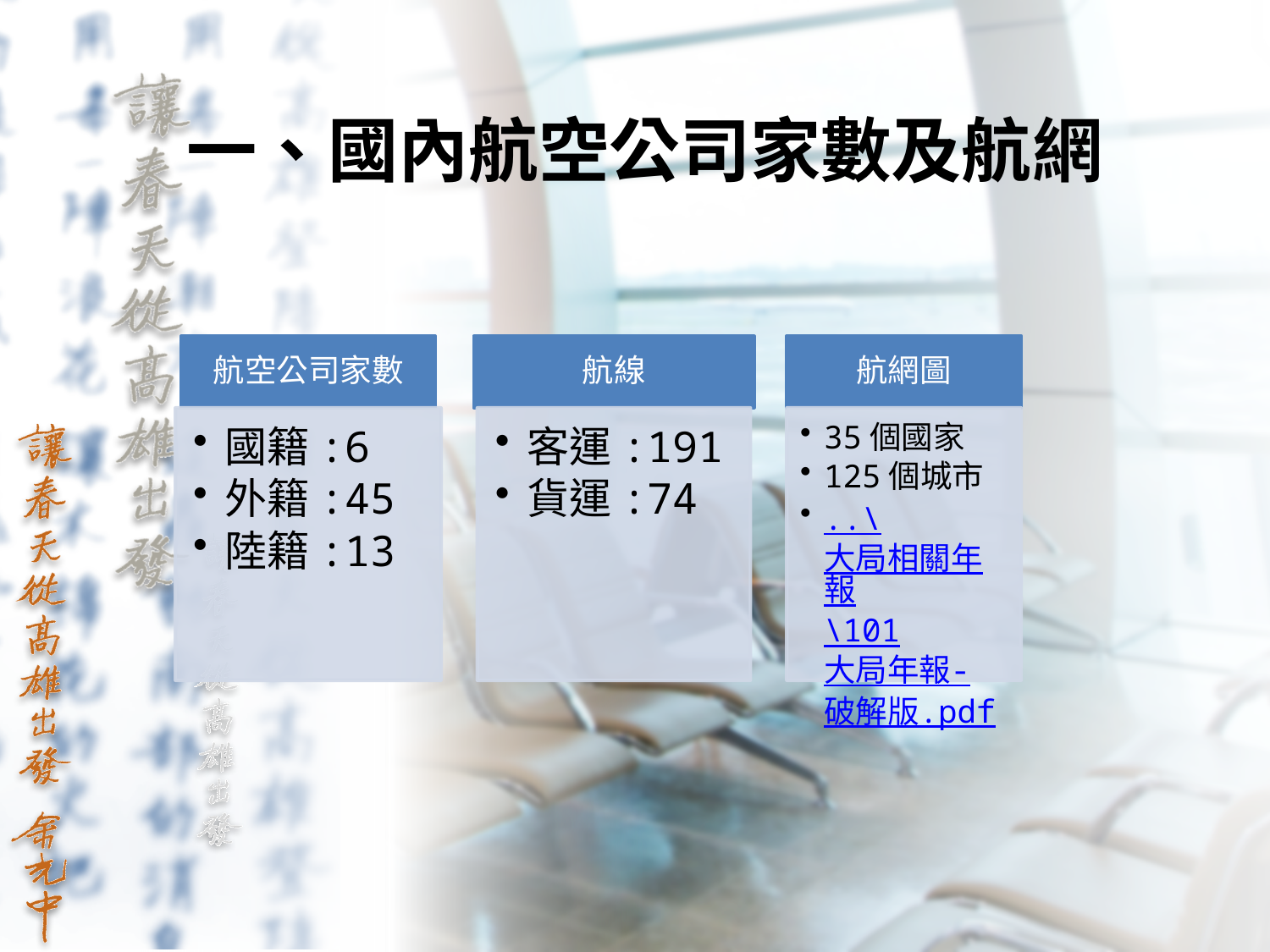

# 一、國內航空公司家數及航網
航空公司家數
國籍:6
外籍:45
陸籍:13
航線
客運:191
貨運:74
航網圖
35個國家
125個城市
..\大局相關年報\101大局年報-破解版.pdf